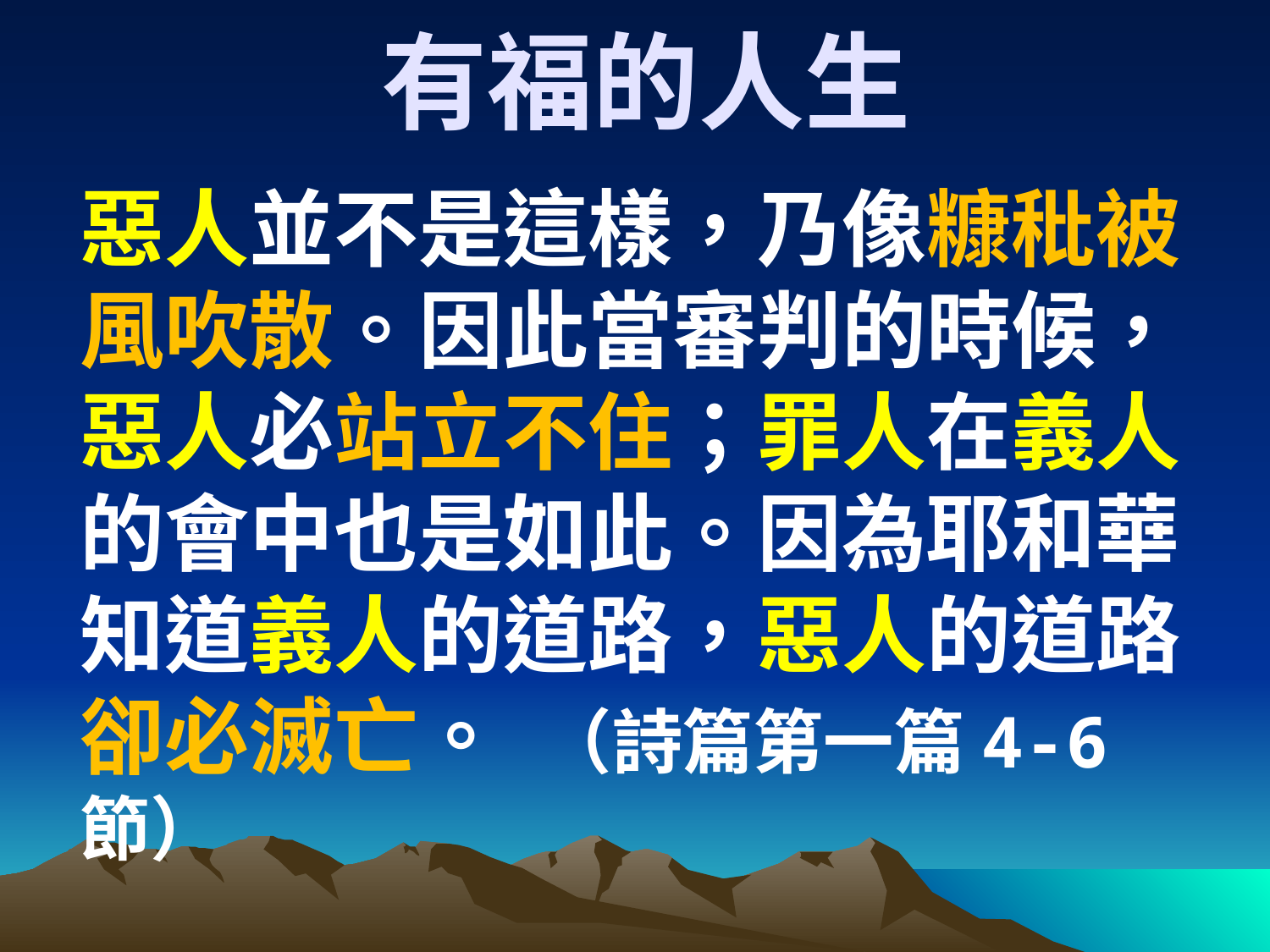

# 有福的人生
	惡人並不是這樣，乃像糠秕被風吹散。因此當審判的時候，惡人必站立不住；罪人在義人的會中也是如此。因為耶和華知道義人的道路，惡人的道路卻必滅亡。  （詩篇第一篇4-6節）